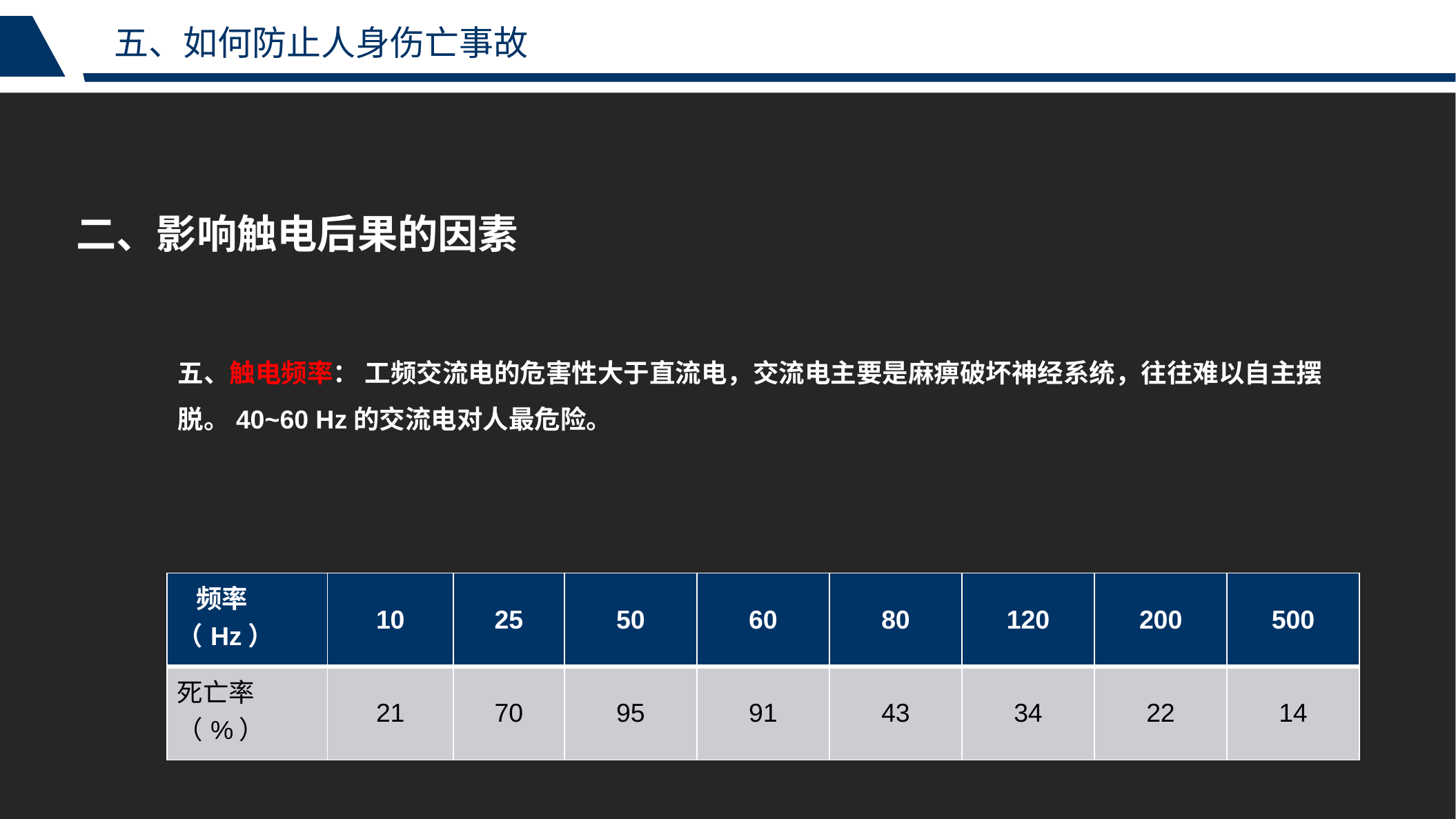

五、如何防止人身伤亡事故

二、影响触电后果的因素
五、触电频率： 工频交流电的危害性大于直流电，交流电主要是麻痹破坏神经系统，往往难以自主摆脱。40~60 Hz的交流电对人最危险。

| 频率（Hz） | 10 | 25 | 50 | 60 | 80 | 120 | 200 | 500 |
| --- | --- | --- | --- | --- | --- | --- | --- | --- |
| 死亡率 （%） | 21 | 70 | 95 | 91 | 43 | 34 | 22 | 14 |